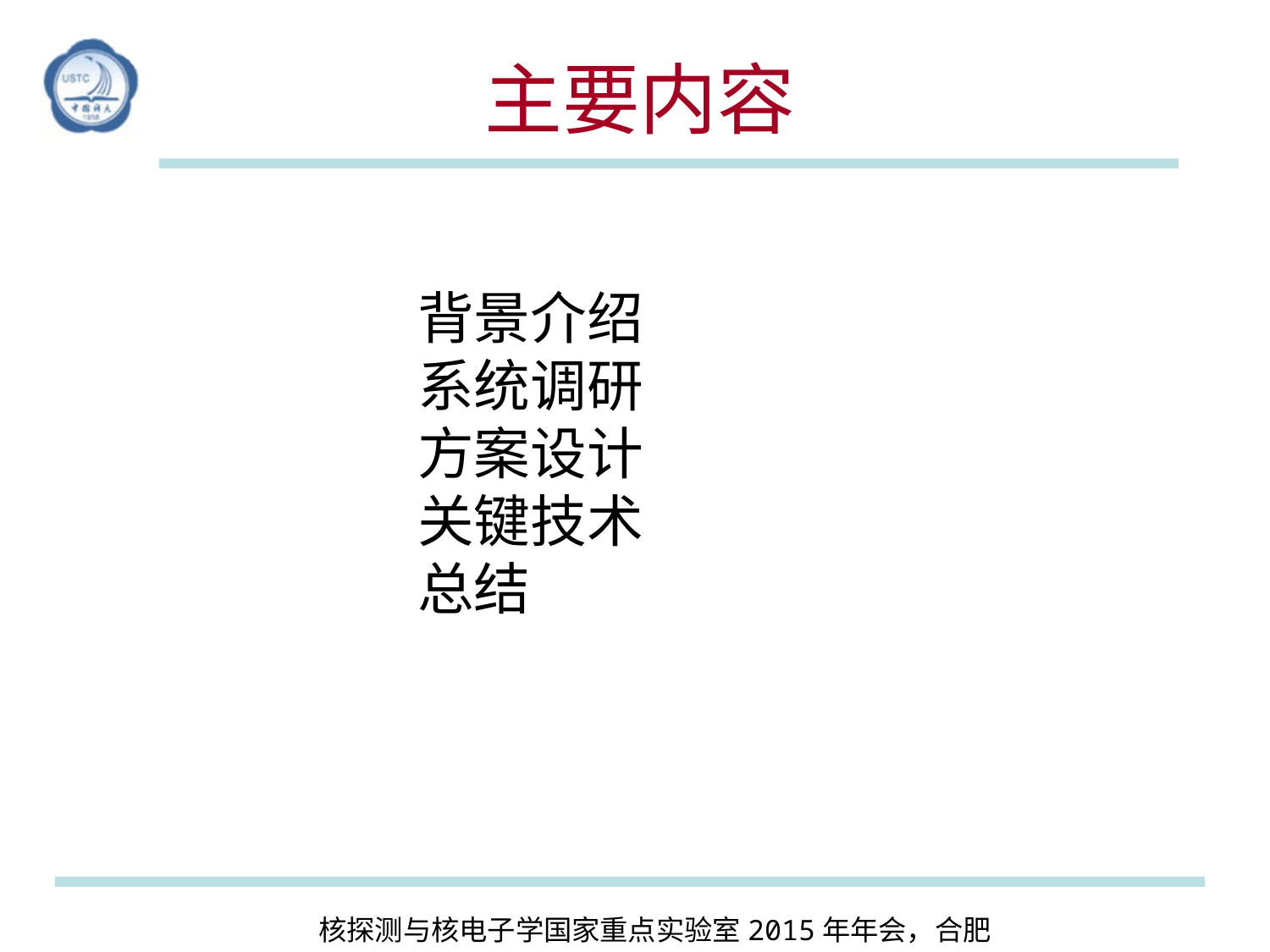

# 主要内容
背景介绍
系统调研
方案设计
关键技术
总结